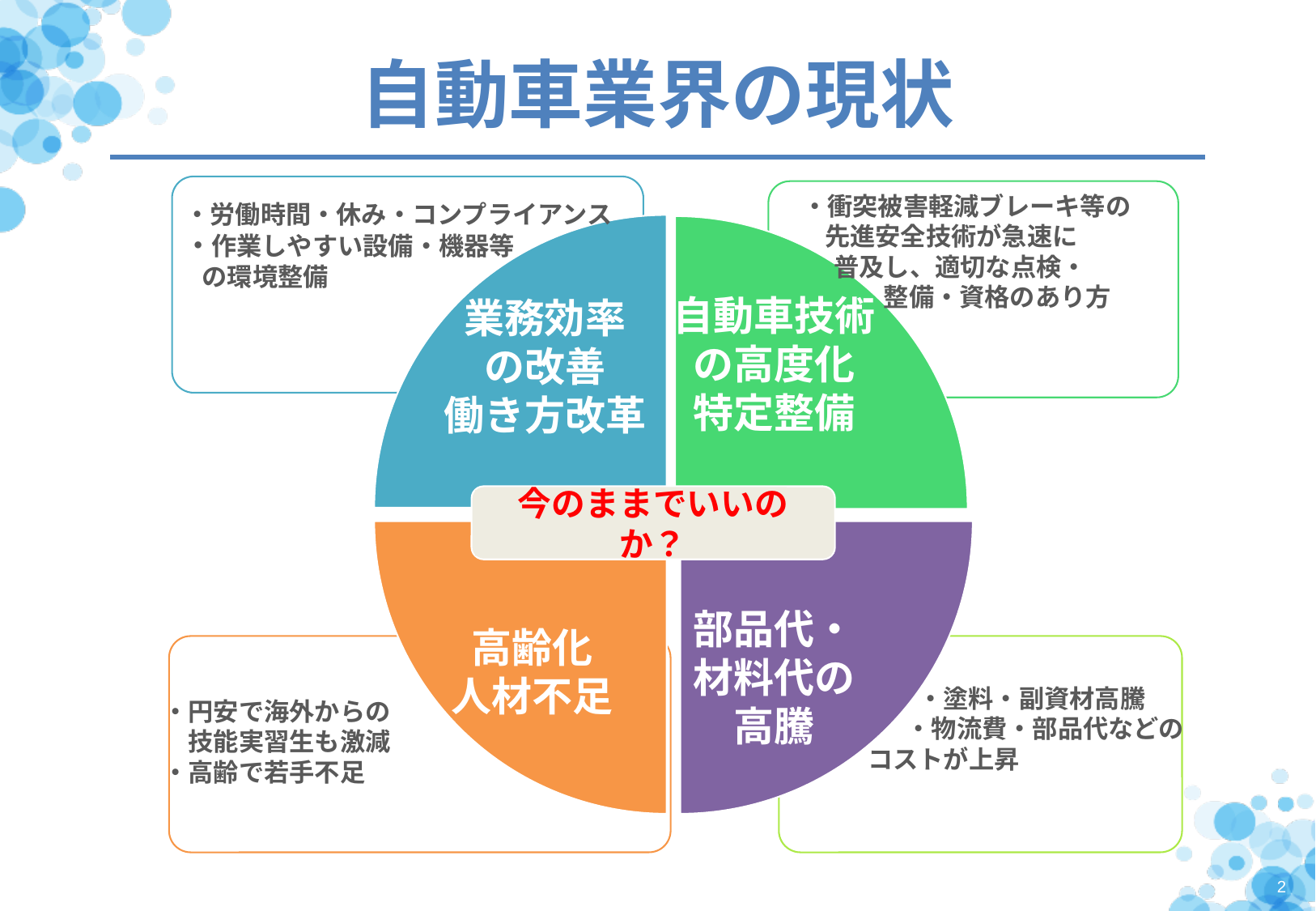

# 自動車業界の現状

　・衝突被害軽減ブレーキ等の
　    先進安全技術が急速に
         普及し、適切な点検・
　　　　 整備・資格のあり方
・労働時間・休み・コンプライアンス
・作業しやすい設備・機器等
  の環境整備

業務効率
の改善
働き方改革
自動車技術の高度化
特定整備

今のままでいいのか？
高齢化
人材不足
部品代・
材料代の
高騰
　           　・塗料・副資材高騰
　　　　・物流費・部品代などの
          コストが上昇

・円安で海外からの
　技能実習生も激減
・高齢で若手不足
2